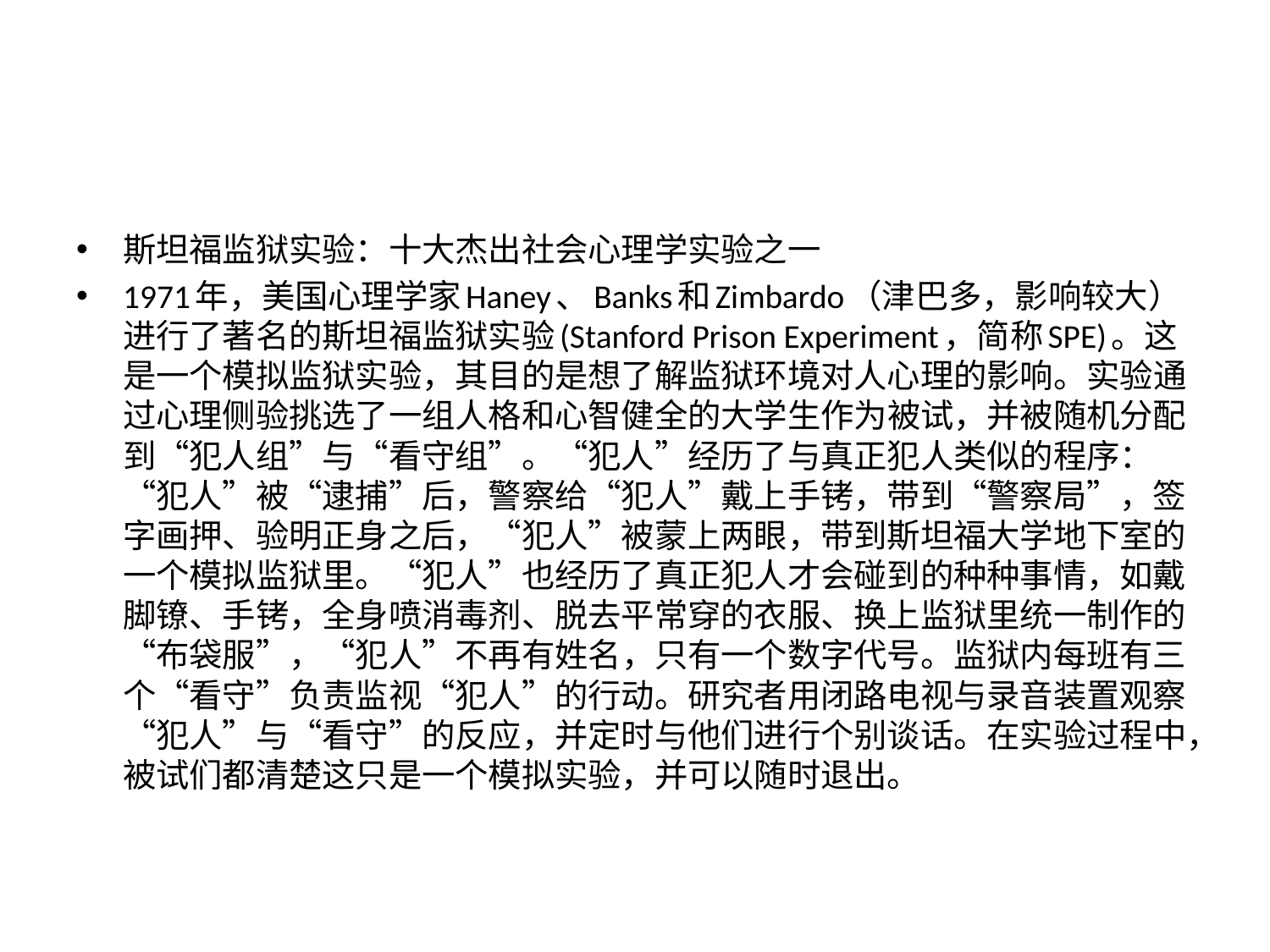

#
斯坦福监狱实验：十大杰出社会心理学实验之一
1971年，美国心理学家Haney、Banks和Zimbardo（津巴多，影响较大）进行了著名的斯坦福监狱实验(Stanford Prison Experiment，简称SPE)。这是一个模拟监狱实验，其目的是想了解监狱环境对人心理的影响。实验通过心理侧验挑选了一组人格和心智健全的大学生作为被试，并被随机分配到“犯人组”与“看守组”。“犯人”经历了与真正犯人类似的程序：“犯人”被“逮捕”后，警察给“犯人”戴上手铐，带到“警察局”，签字画押、验明正身之后，“犯人”被蒙上两眼，带到斯坦福大学地下室的一个模拟监狱里。“犯人”也经历了真正犯人才会碰到的种种事情，如戴脚镣、手铐，全身喷消毒剂、脱去平常穿的衣服、换上监狱里统一制作的“布袋服”，“犯人”不再有姓名，只有一个数字代号。监狱内每班有三个“看守”负责监视“犯人”的行动。研究者用闭路电视与录音装置观察“犯人”与“看守”的反应，并定时与他们进行个别谈话。在实验过程中，被试们都清楚这只是一个模拟实验，并可以随时退出。